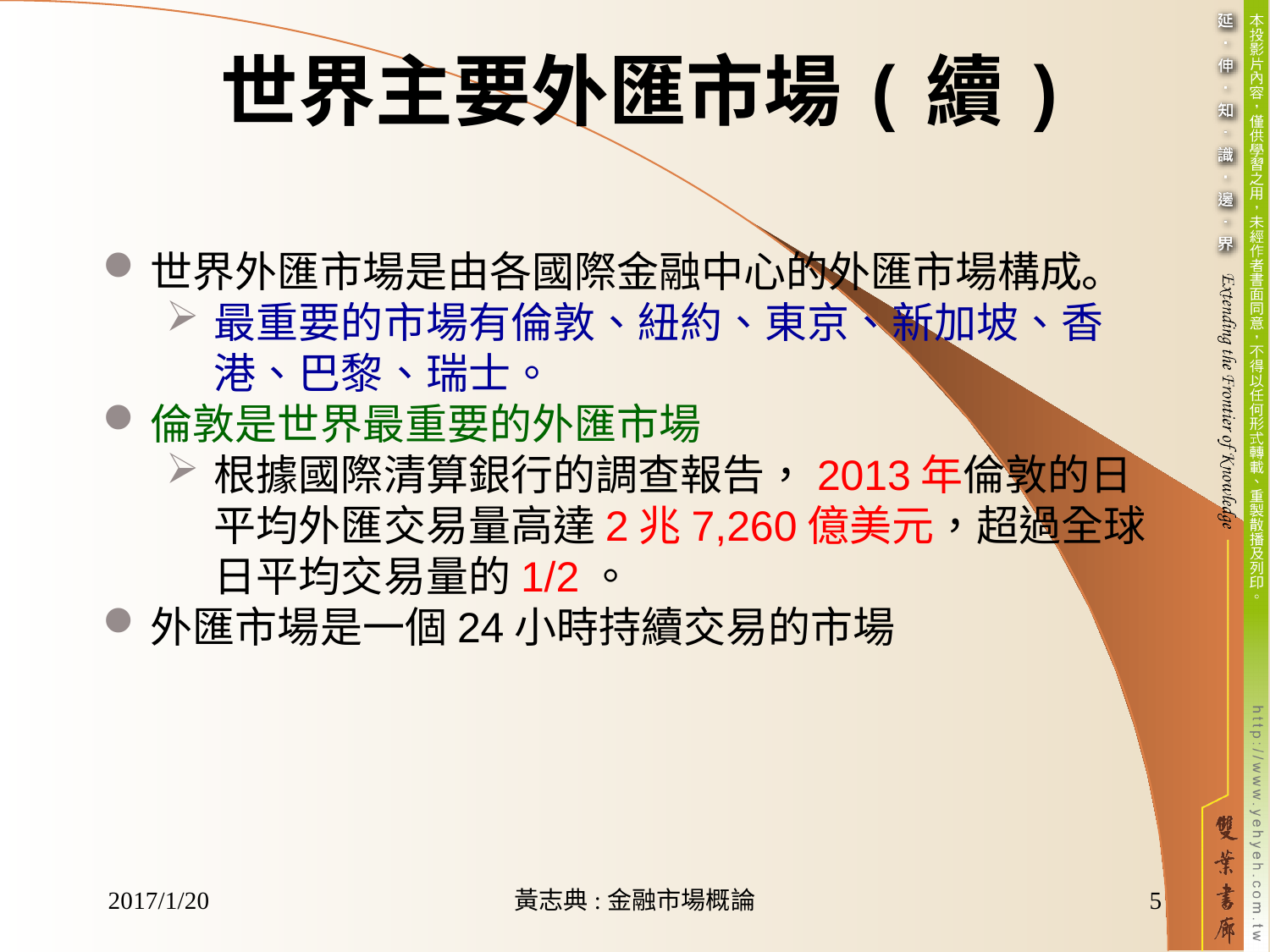

世界主要外匯市場(續)
世界外匯市場是由各國際金融中心的外匯市場構成。
最重要的市場有倫敦、紐約、東京、新加坡、香港、巴黎、瑞士。
倫敦是世界最重要的外匯市場
根據國際清算銀行的調查報告，2013年倫敦的日平均外匯交易量高達2兆7,260億美元，超過全球日平均交易量的1/2。
外匯市場是一個24小時持續交易的市場
2017/1/20
黃志典:金融市場概論
5